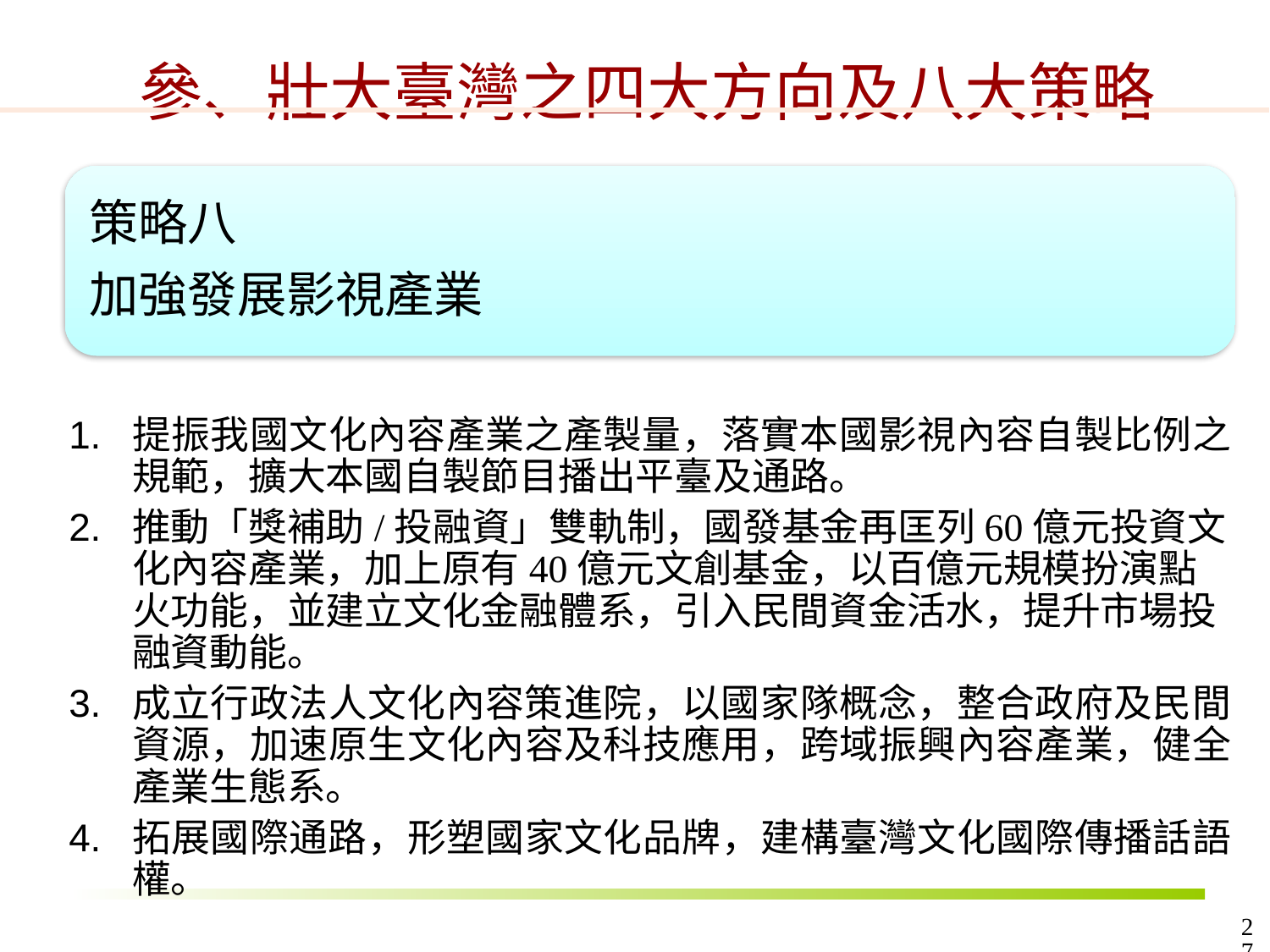

參、壯大臺灣之四大方向及八大策略

策略八
加強發展影視產業

提振我國文化內容產業之產製量，落實本國影視內容自製比例之規範，擴大本國自製節目播出平臺及通路。
推動「獎補助/投融資」雙軌制，國發基金再匡列60億元投資文化內容產業，加上原有40億元文創基金，以百億元規模扮演點火功能，並建立文化金融體系，引入民間資金活水，提升市場投融資動能。
成立行政法人文化內容策進院，以國家隊概念，整合政府及民間資源，加速原生文化內容及科技應用，跨域振興內容產業，健全產業生態系。
拓展國際通路，形塑國家文化品牌，建構臺灣文化國際傳播話語權。
27